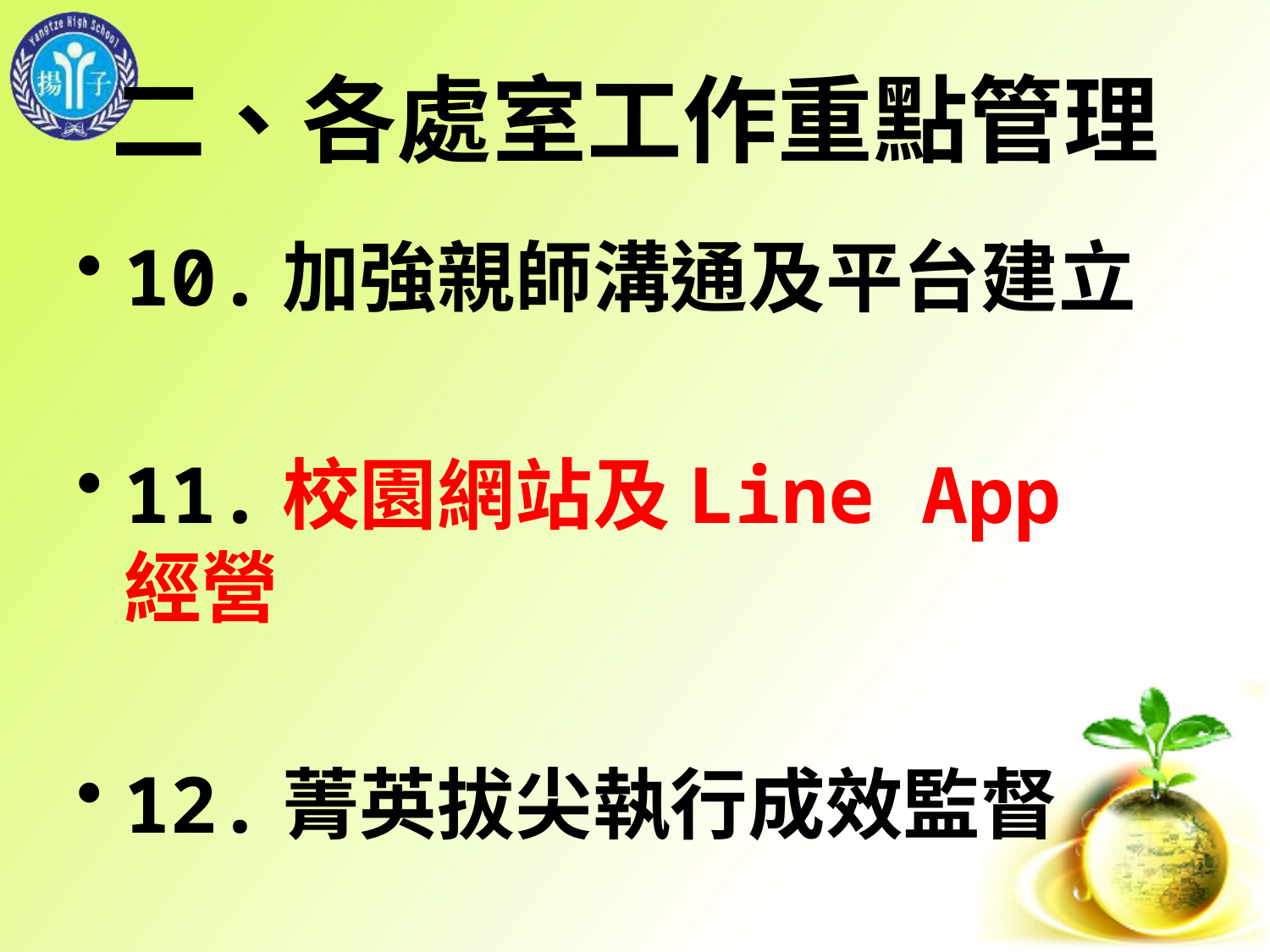

# 二、各處室工作重點管理
10.加強親師溝通及平台建立

11.校園網站及Line App 經營

12.菁英拔尖執行成效監督